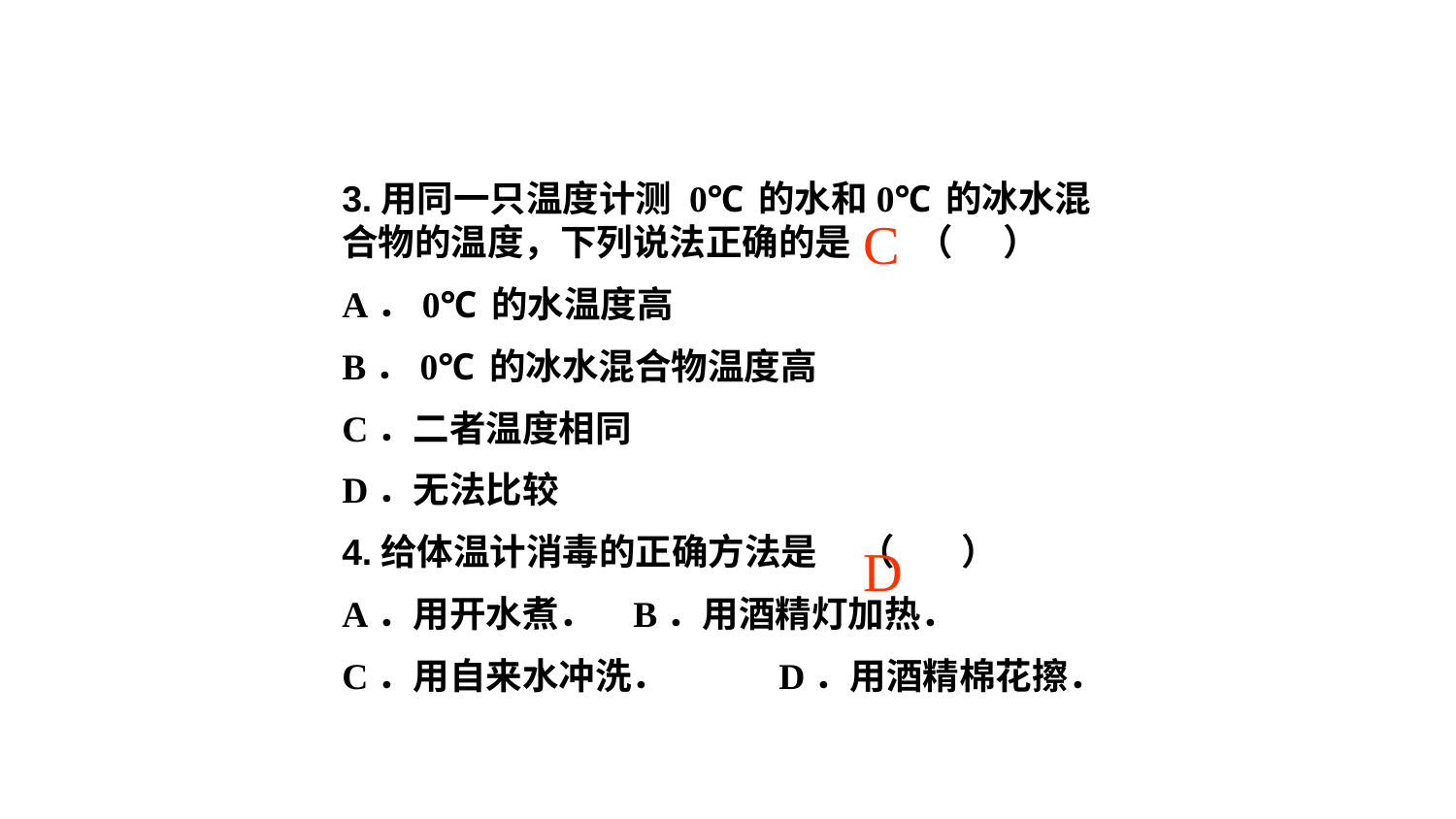

3.用同一只温度计测 0℃的水和0℃的冰水混合物的温度，下列说法正确的是        （      ）
A．0℃的水温度高
B．0℃的冰水混合物温度高
C．二者温度相同
D．无法比较
4.给体温计消毒的正确方法是     （        ）
A．用开水煮．	B．用酒精灯加热．
C．用自来水冲洗．	D．用酒精棉花擦．
C
D